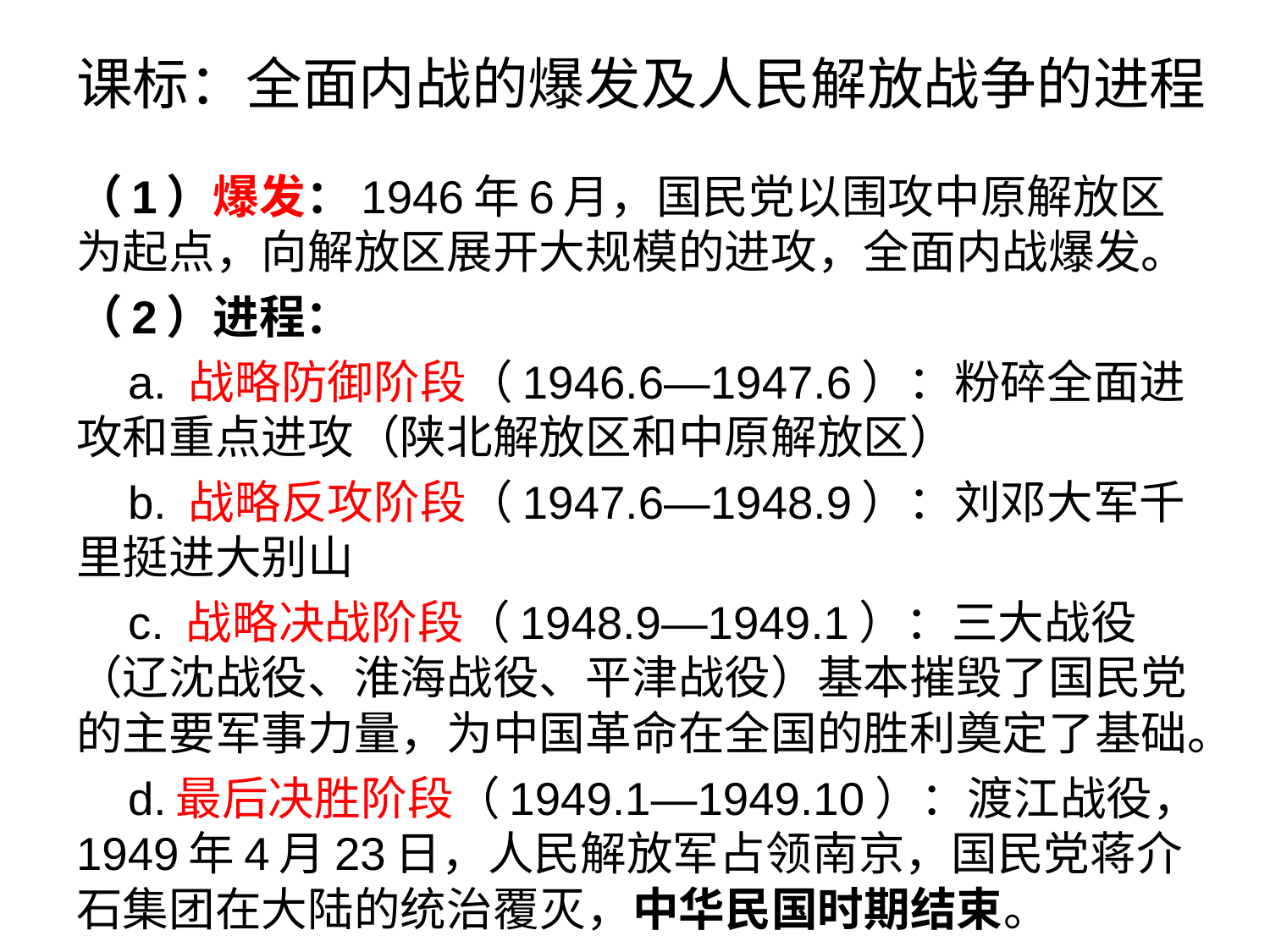

# 课标：全面内战的爆发及人民解放战争的进程
（1）爆发：1946年6月，国民党以围攻中原解放区为起点，向解放区展开大规模的进攻，全面内战爆发。
（2）进程：
    a. 战略防御阶段（1946.6—1947.6）：粉碎全面进攻和重点进攻（陕北解放区和中原解放区）
    b. 战略反攻阶段（1947.6—1948.9）：刘邓大军千里挺进大别山
    c. 战略决战阶段（1948.9—1949.1）：三大战役（辽沈战役、淮海战役、平津战役）基本摧毁了国民党的主要军事力量，为中国革命在全国的胜利奠定了基础。
    d.最后决胜阶段（1949.1—1949.10）：渡江战役，1949年4月23日，人民解放军占领南京，国民党蒋介石集团在大陆的统治覆灭，中华民国时期结束。